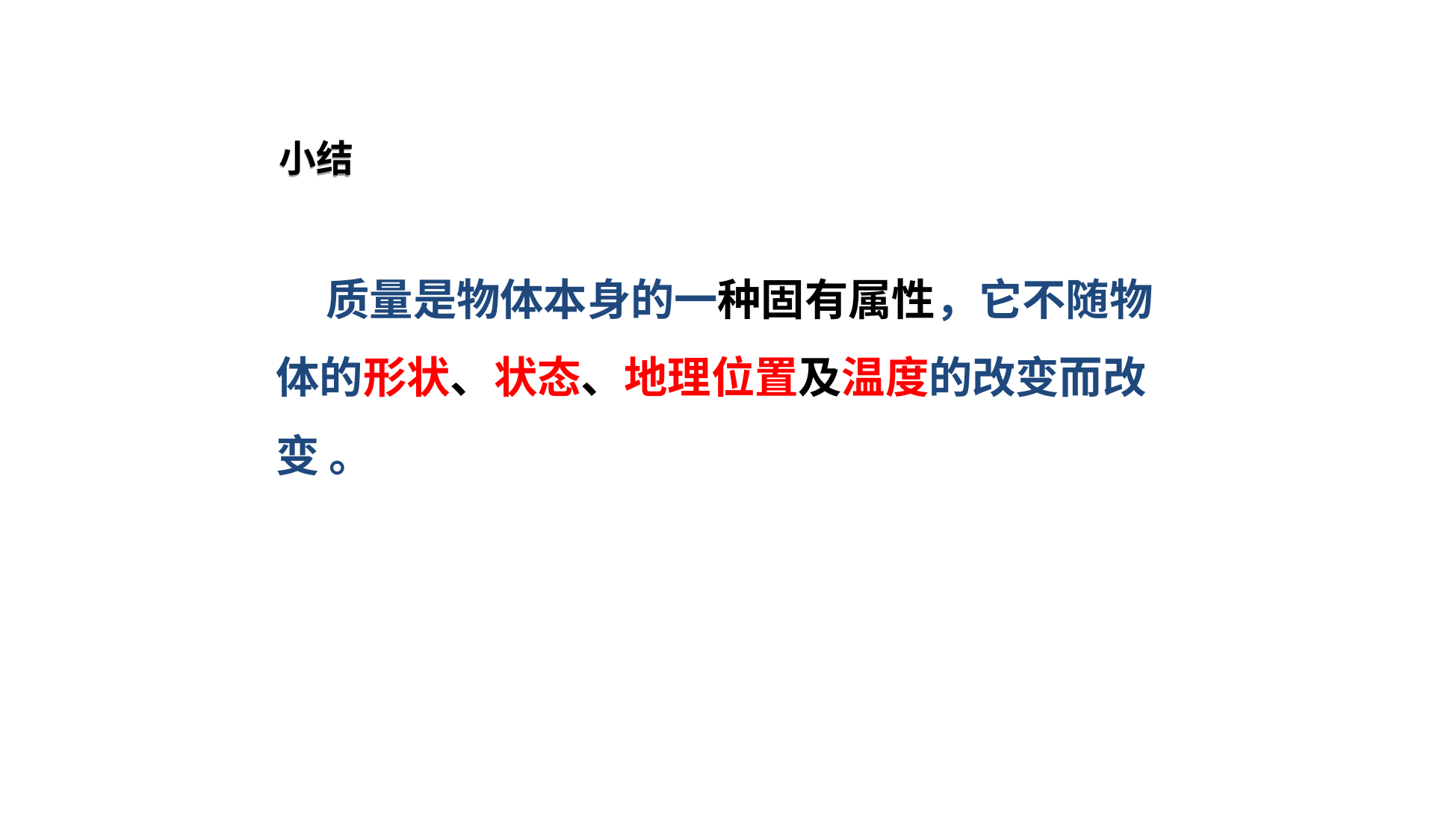

小结
    质量是物体本身的一种固有属性，它不随物体的形状、状态、地理位置及温度的改变而改变 。